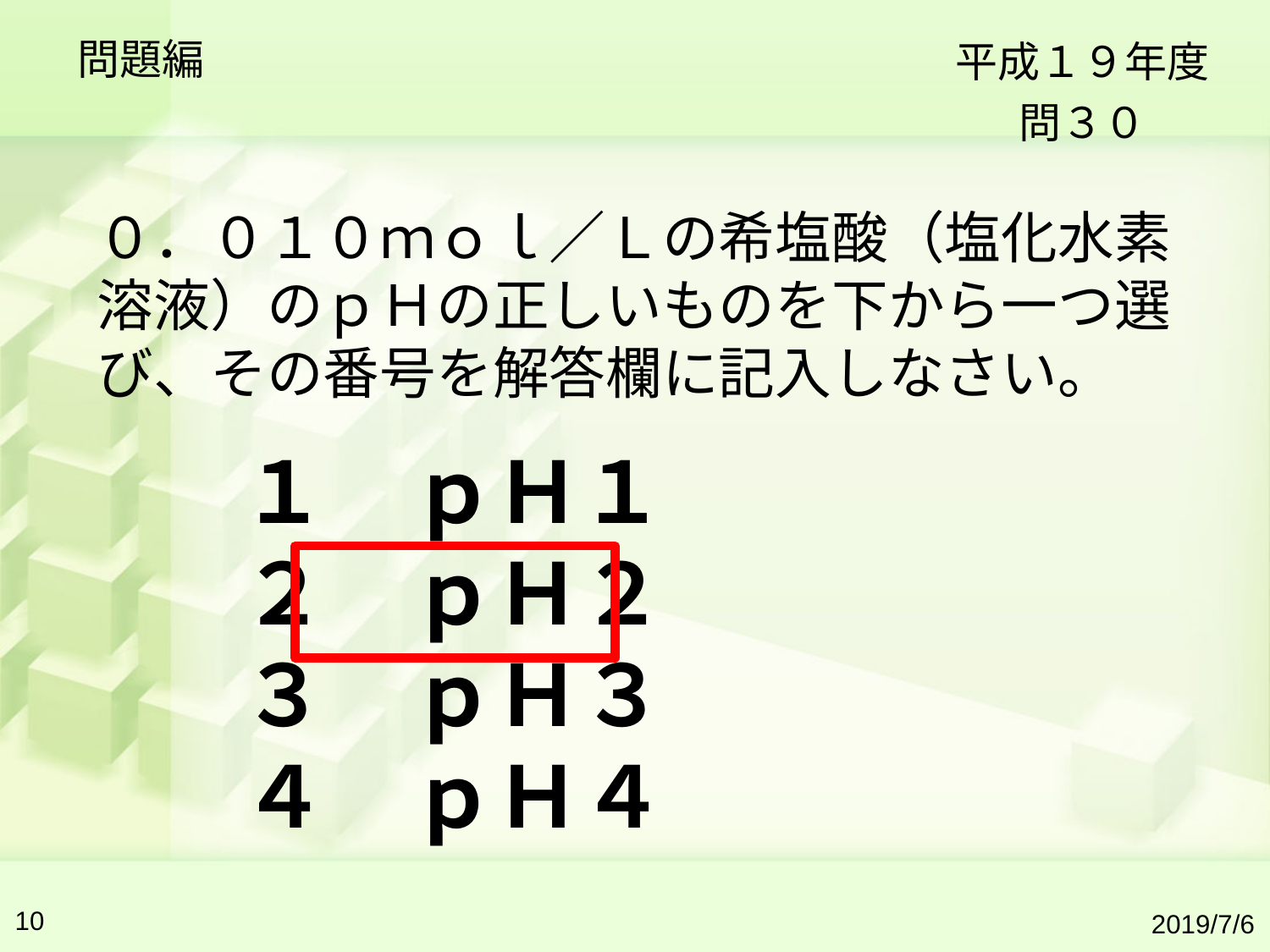

問題編
平成１９年度
問３０
０．０１０ｍｏｌ／Ｌの希塩酸（塩化水素溶液）のｐＨの正しいものを下から一つ選び、その番号を解答欄に記入しなさい。
１　ｐＨ１
２　ｐＨ２
３　ｐＨ３
４　ｐＨ４

10
2019/7/6